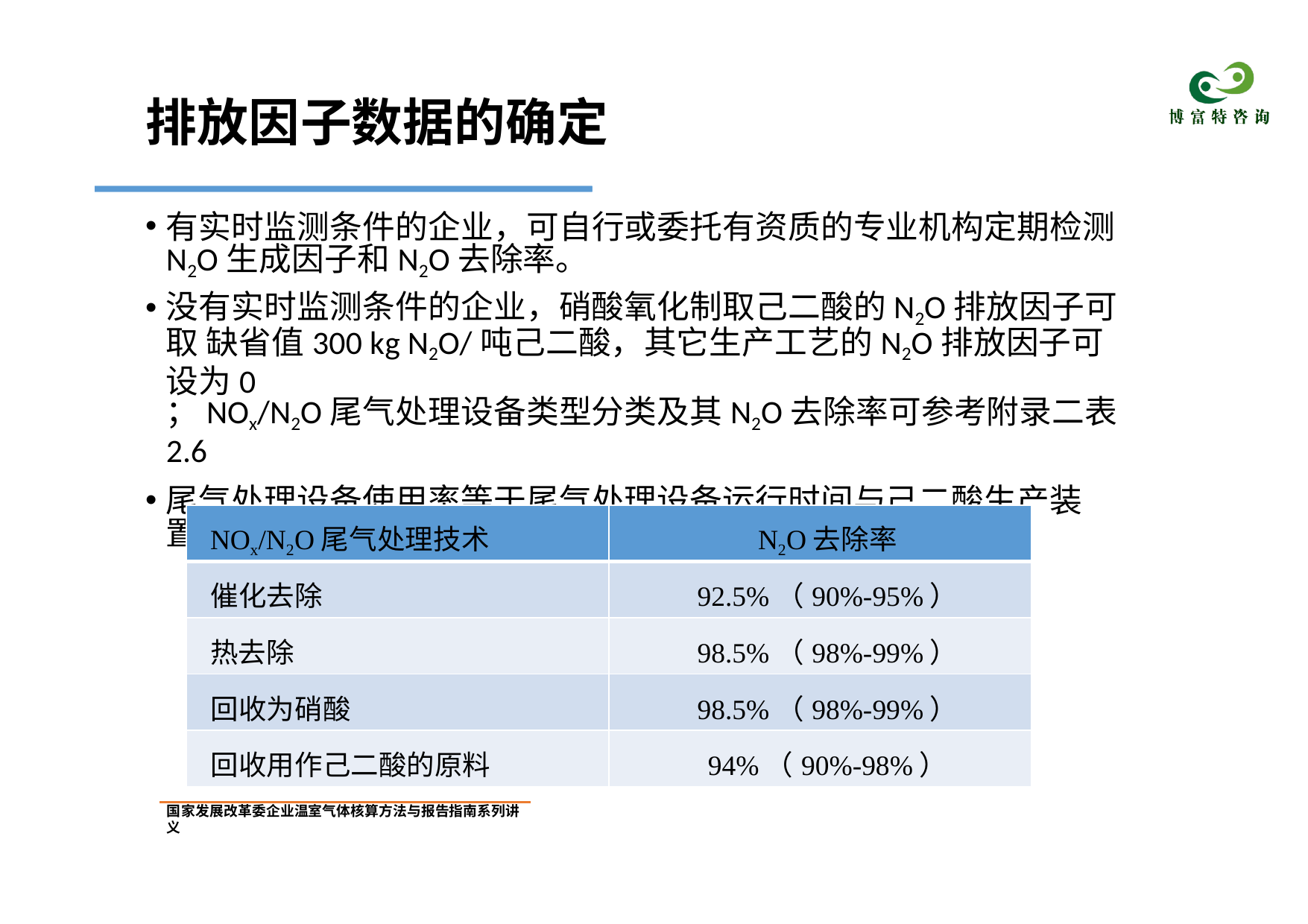

# 排放因子数据的确定
有实时监测条件的企业，可自行或委托有资质的专业机构定期检测
N2O生成因子和N2O去除率。
没有实时监测条件的企业，硝酸氧化制取己二酸的N2O排放因子可取 缺省值300 kg N2O/吨己二酸，其它生产工艺的N2O排放因子可设为0
；NOx/N2O尾气处理设备类型分类及其N2O去除率可参考附录二表2.6
尾气处理设备使用率等于尾气处理设备运行时间与己二酸生产装置 运行时间的比率，应根据企业实际生产记录来确定。
| NOx/N2O尾气处理技术 | N2O去除率 |
| --- | --- |
| 催化去除 | 92.5%（90%-95%） |
| 热去除 | 98.5%（98%-99%） |
| 回收为硝酸 | 98.5%（98%-99%） |
| 回收用作己二酸的原料 | 94%（90%-98%） |
国家发展改革委企业温室气体核算方法与报告指南系列讲义
31